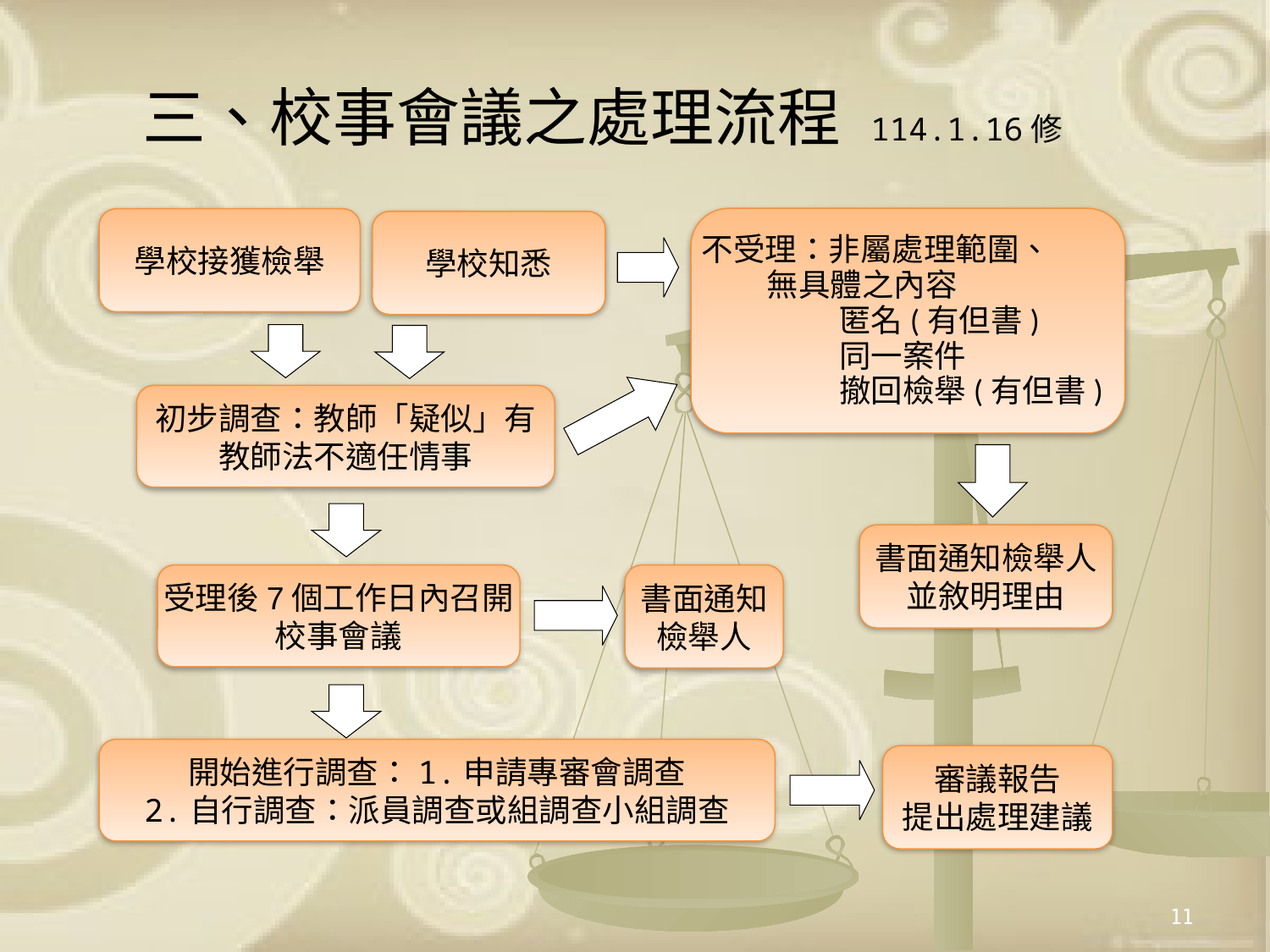

# 三、校事會議之處理流程 114.1.16修
不受理：非屬處理範圍、
        無具體之內容
                  匿名(有但書)
                  同一案件
                  撤回檢舉(有但書)
學校接獲檢舉
學校知悉

初步調查：教師「疑似」有
教師法不適任情事

書面通知檢舉人
並敘明理由
受理後7個工作日內召開校事會議
書面通知
檢舉人

開始進行調查：1.申請專審會調查
2.自行調查：派員調查或組調查小組調查
審議報告
提出處理建議

11